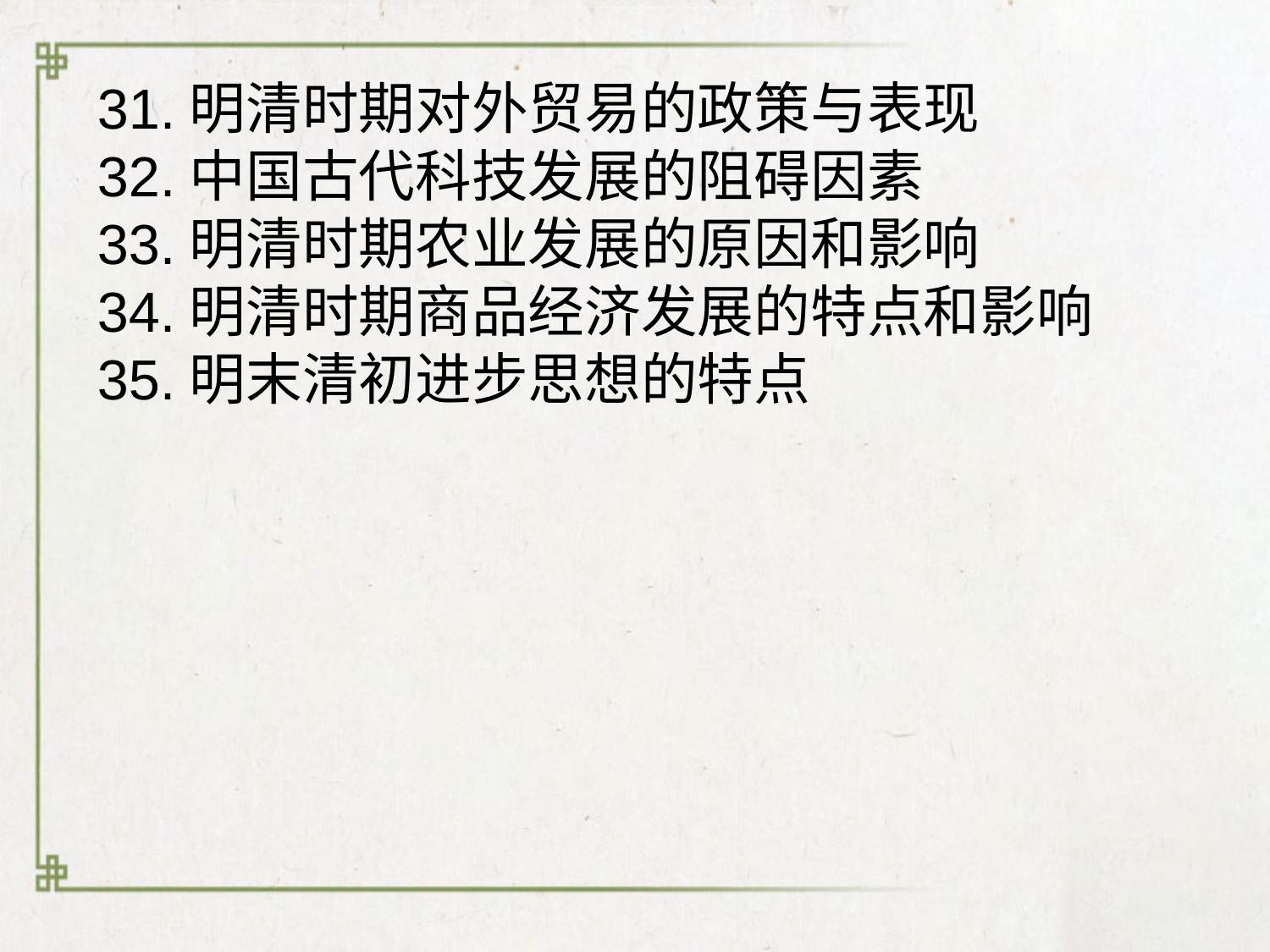

31.明清时期对外贸易的政策与表现
32.中国古代科技发展的阻碍因素
33.明清时期农业发展的原因和影响
34.明清时期商品经济发展的特点和影响
35.明末清初进步思想的特点